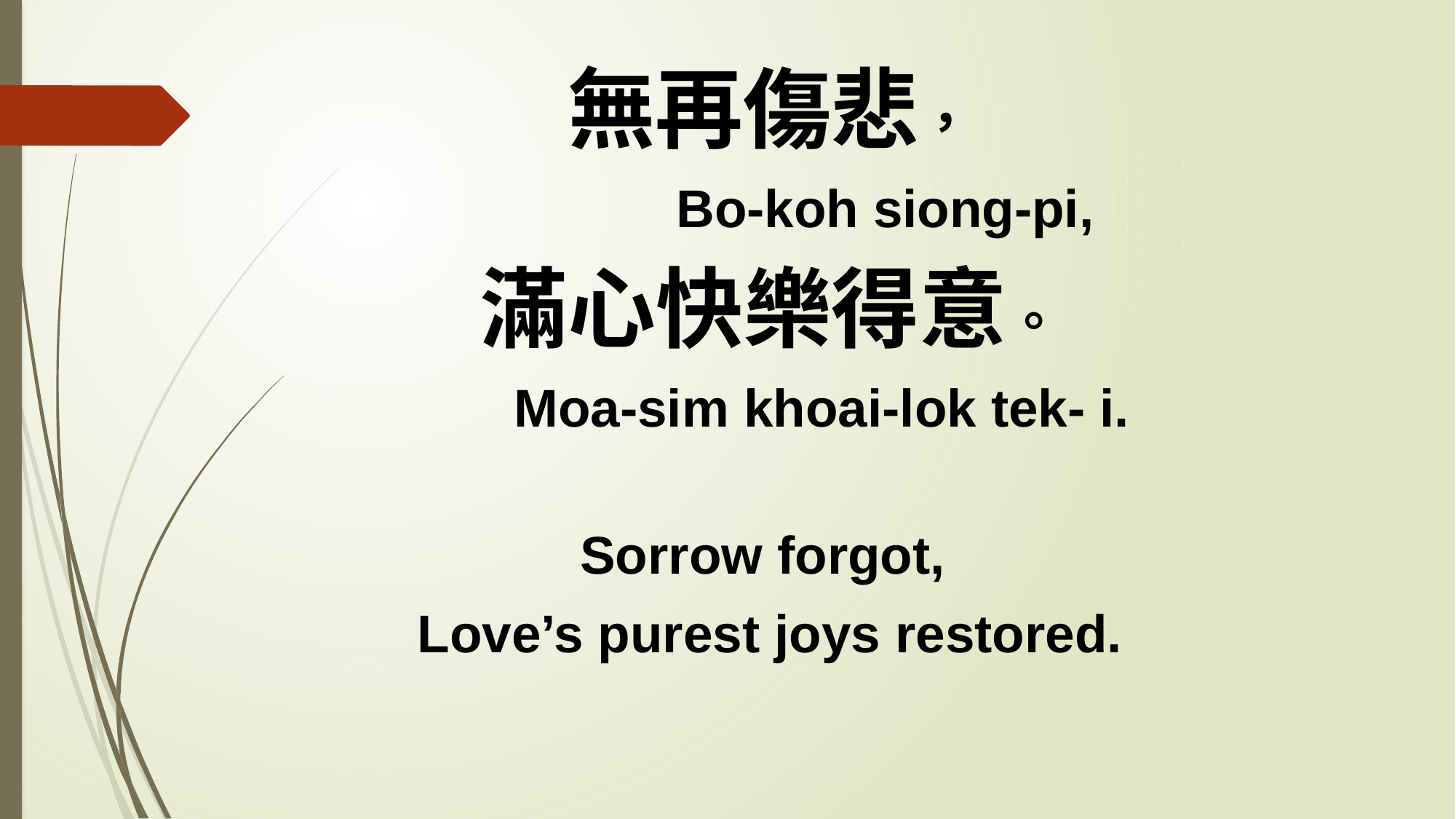

無再傷悲，
                             Bo-koh siong-pi,
滿心快樂得意。
                  Moa-sim khoai-lok tek- i.

Sorrow forgot,
Love’s purest joys restored.